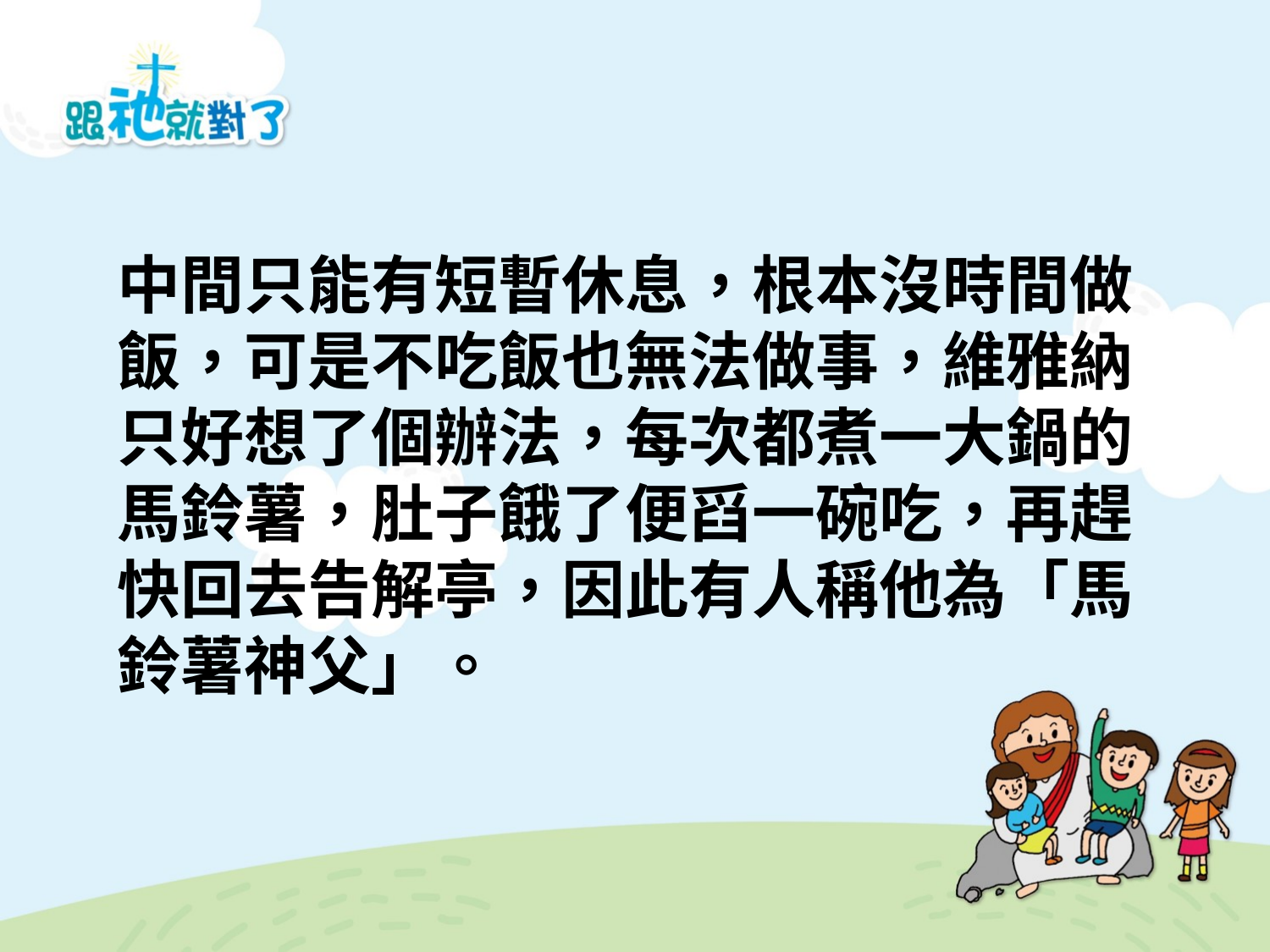

中間只能有短暫休息，根本沒時間做飯，可是不吃飯也無法做事，維雅納只好想了個辦法，每次都煮一大鍋的馬鈴薯，肚子餓了便舀一碗吃，再趕快回去告解亭，因此有人稱他為「馬鈴薯神父」。